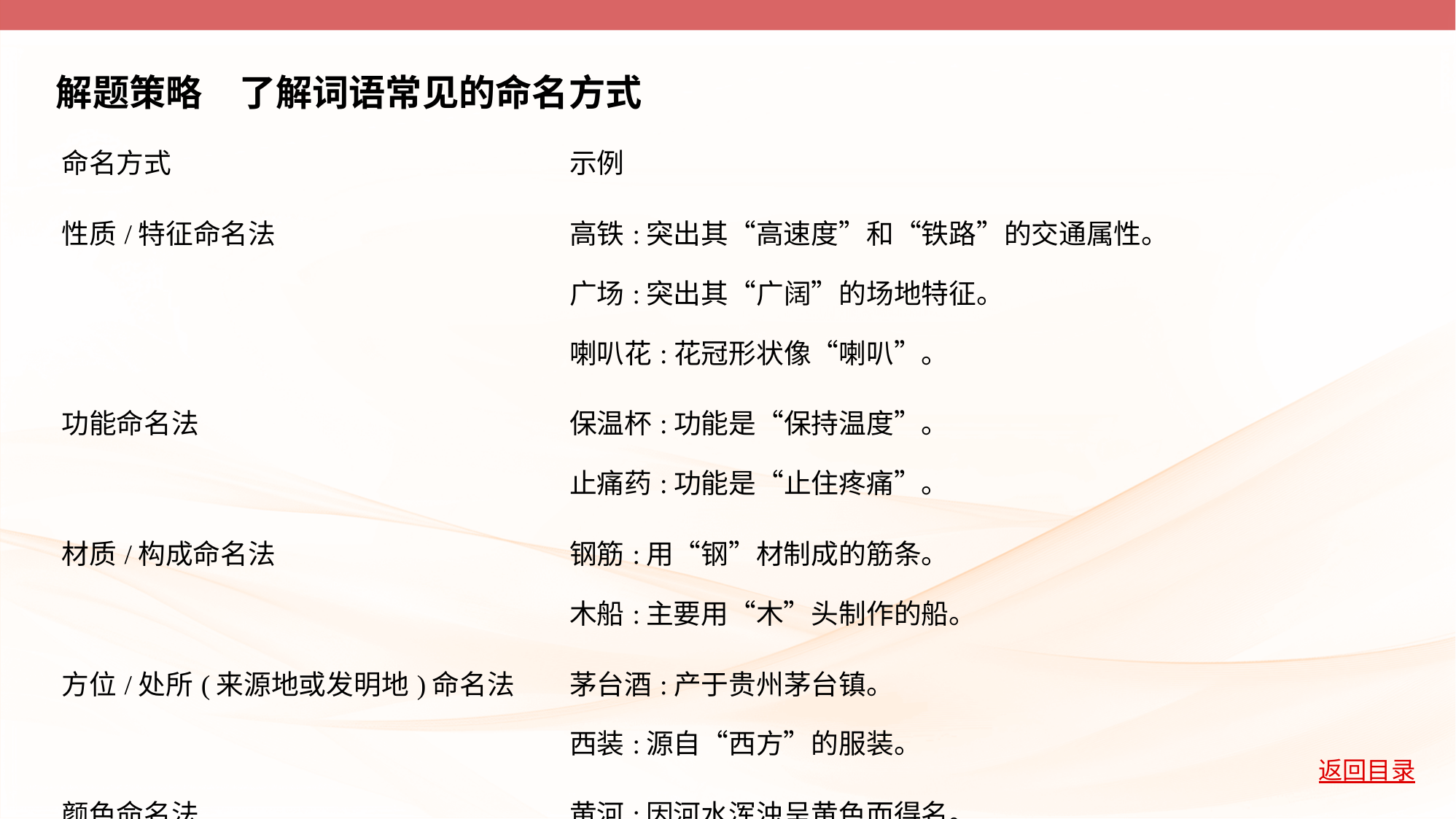

解题策略　了解词语常见的命名方式
| 命名方式 | 示例 |
| --- | --- |
| 性质/特征命名法 | 高铁:突出其“高速度”和“铁路”的交通属性。 广场:突出其“广阔”的场地特征。 喇叭花:花冠形状像“喇叭”。 |
| 功能命名法 | 保温杯:功能是“保持温度”。 止痛药:功能是“止住疼痛”。 |
| 材质/构成命名法 | 钢筋:用“钢”材制成的筋条。 木船:主要用“木”头制作的船。 |
| 方位/处所(来源地或发明地)命名法 | 茅台酒:产于贵州茅台镇。 西装:源自“西方”的服装。 |
| 颜色命名法 | 黄河:因河水浑浊呈黄色而得名。 红旗:红色的旗帜。 |